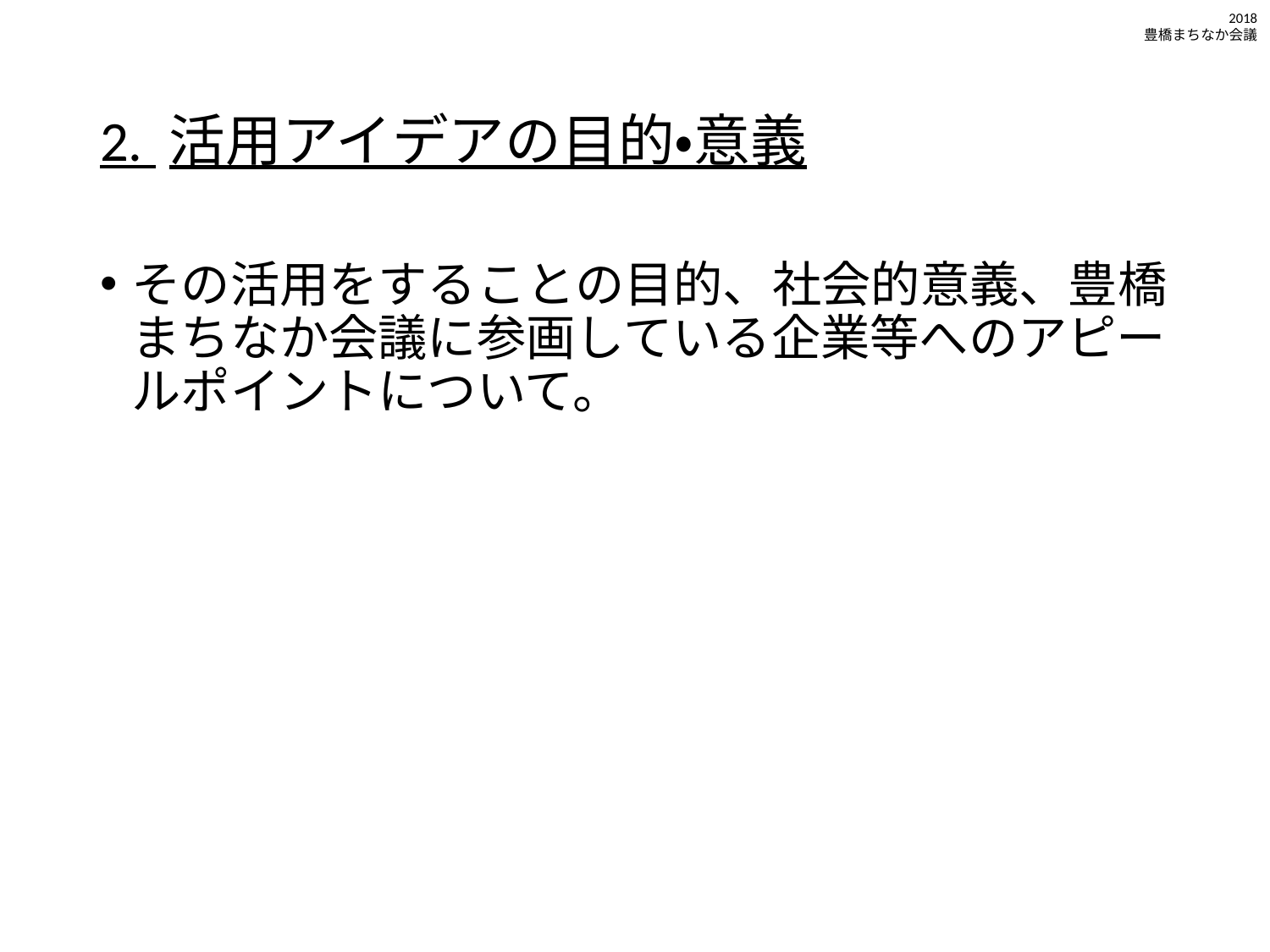

2018
豊橋まちなか会議
# 2. 活用アイデアの目的・意義
その活用をすることの目的、社会的意義、豊橋まちなか会議に参画している企業等へのアピールポイントについて。